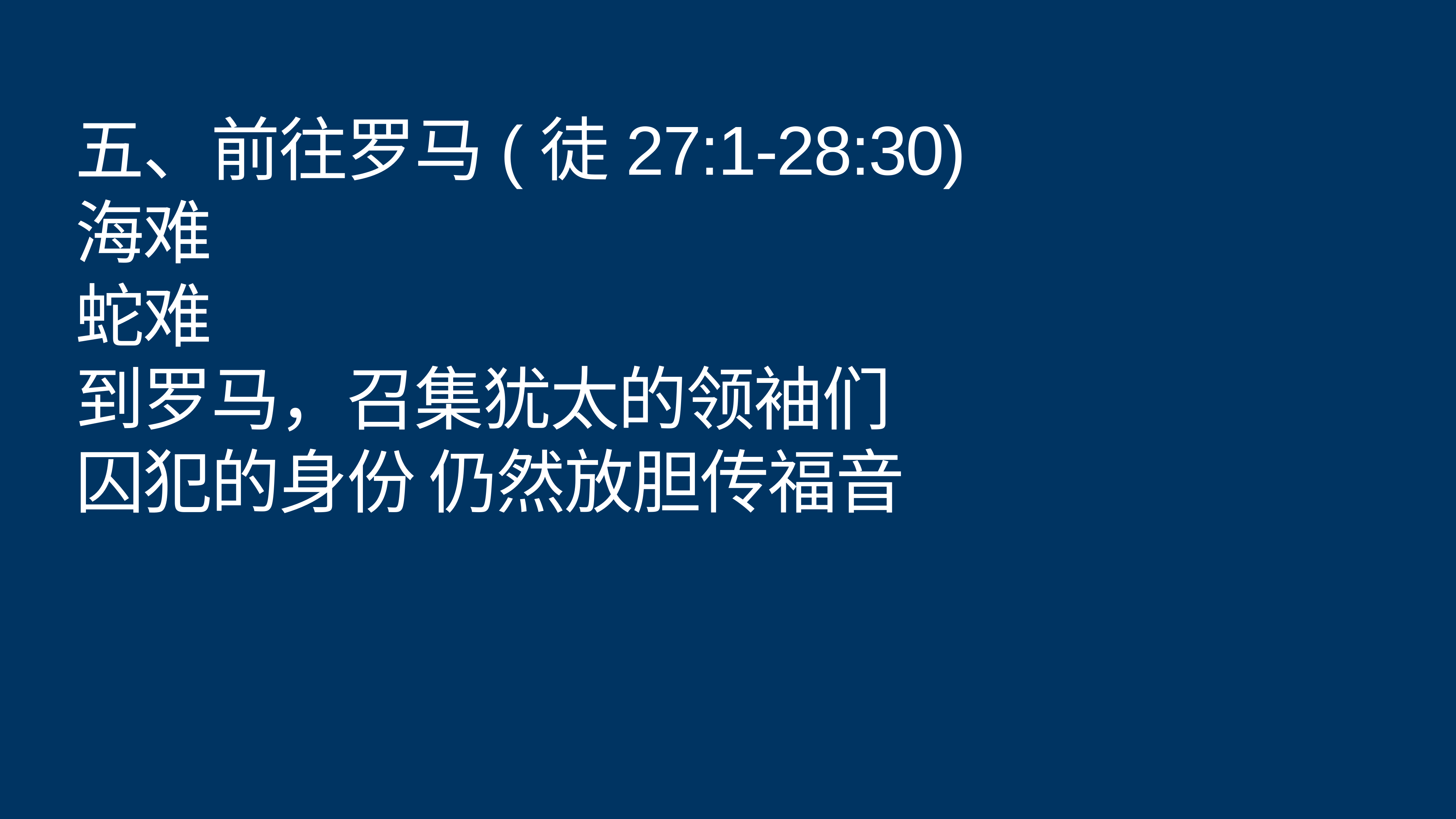

# 五、前往罗马(徒27:1-28:30)
海难
蛇难
到罗马，召集犹太的领袖们
囚犯的身份 仍然放胆传福音